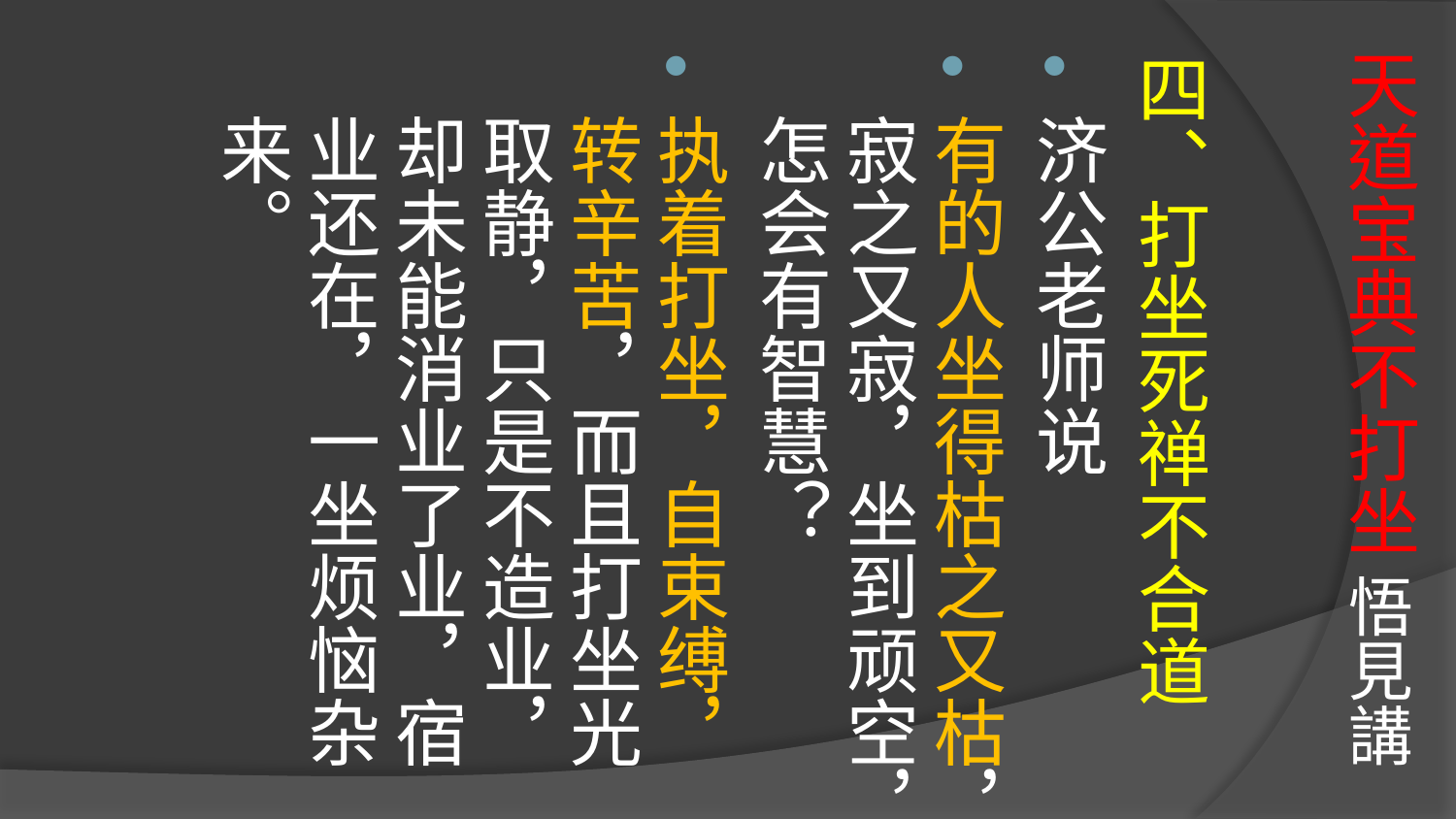

# 天道宝典不打坐 悟見講
四、打坐死禅不合道
济公老师说
有的人坐得枯之又枯，寂之又寂，坐到顽空，怎会有智慧？
执着打坐，自束缚，转辛苦，而且打坐光取静，只是不造业，却未能消业了业，宿业还在，一坐烦恼杂来。